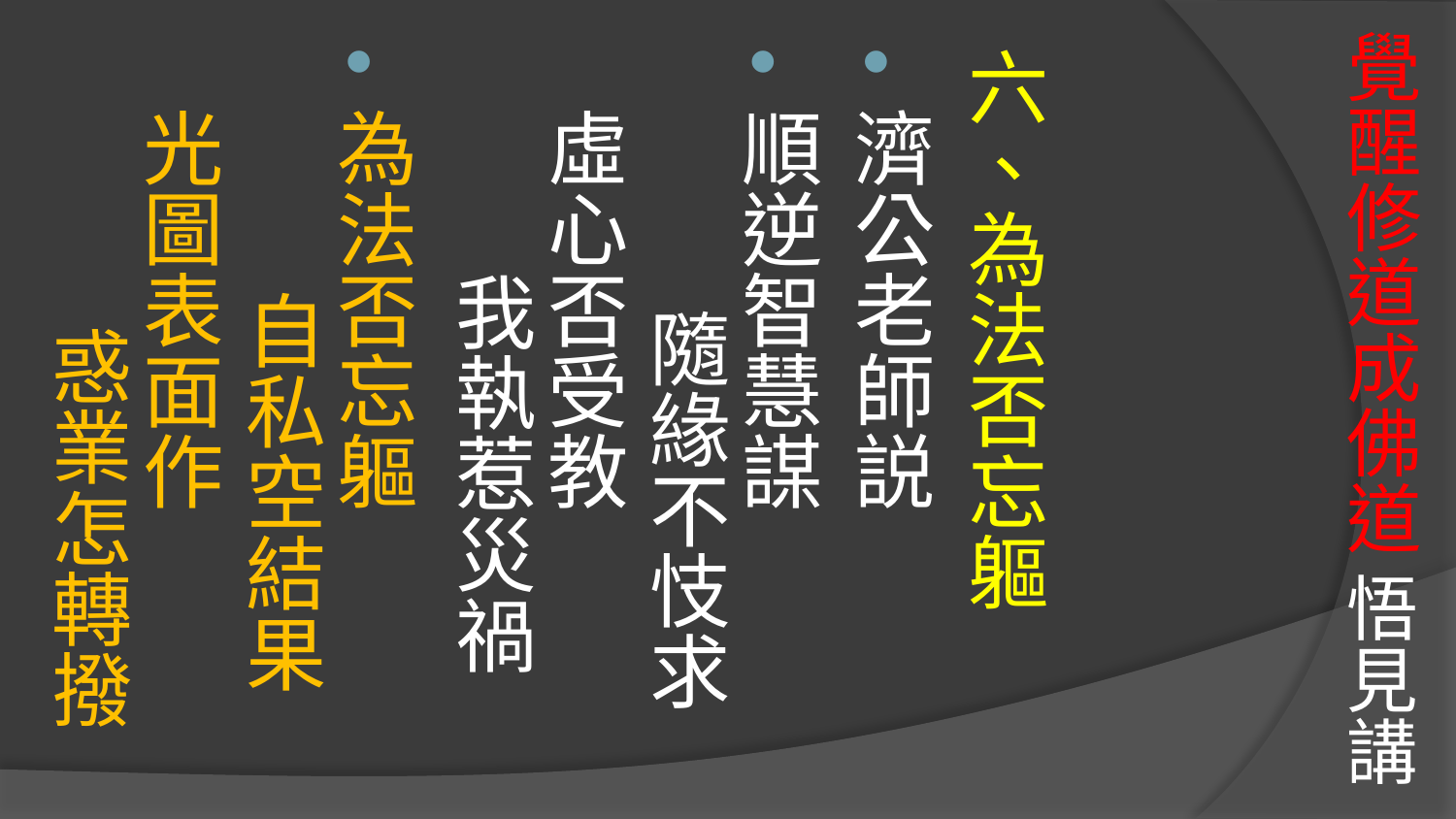

# 覺醒修道成佛道 悟見講
六、為法否忘軀
濟公老師説
順逆智慧謀　　                 隨緣不忮求
虛心否受教　　               我執惹災禍
為法否忘軀　　                自私空結果
光圖表面作　　                  惑業怎轉撥